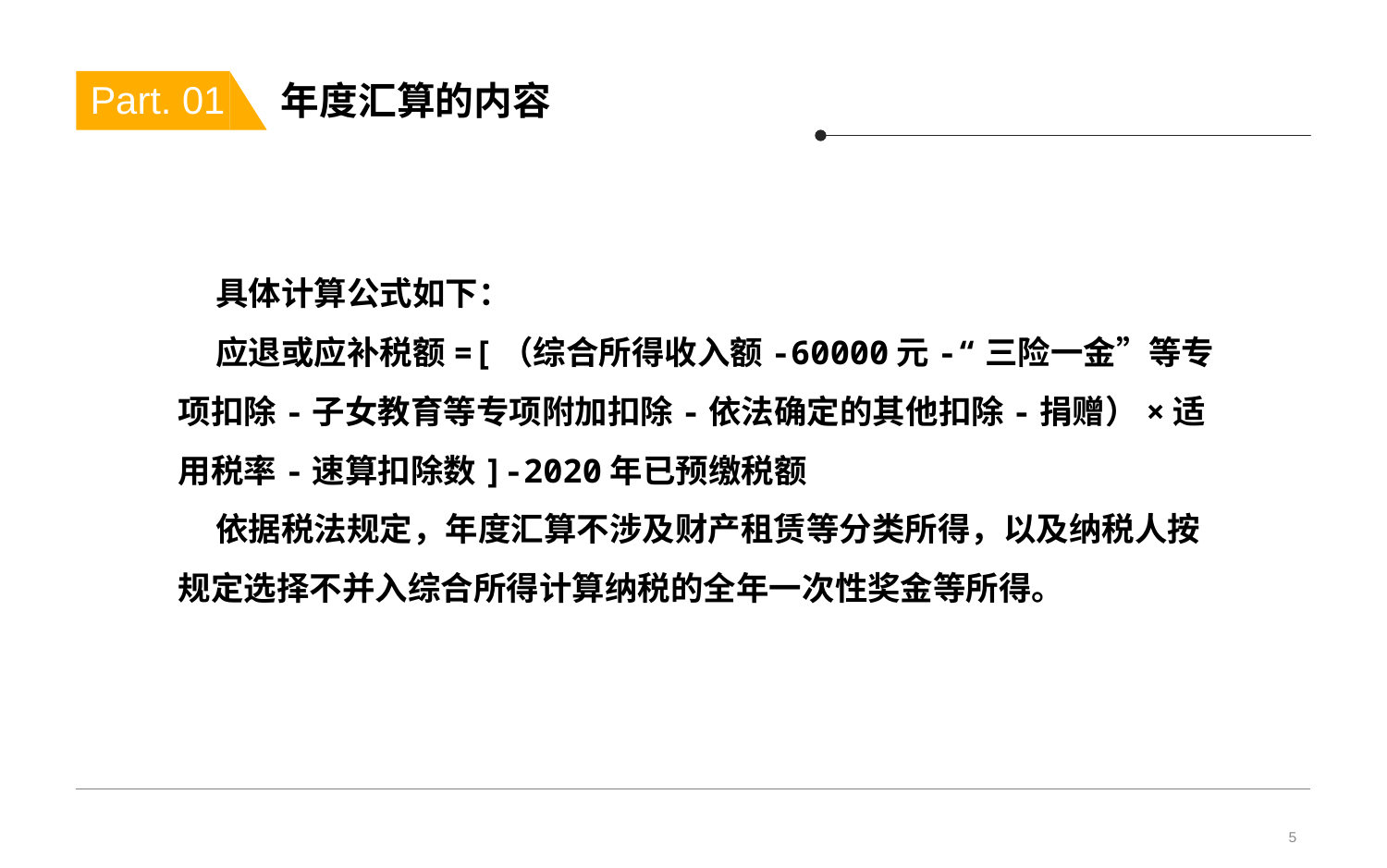

# 年度汇算的内容
Part. 01
    具体计算公式如下：
    应退或应补税额=[（综合所得收入额-60000元-“三险一金”等专项扣除-子女教育等专项附加扣除-依法确定的其他扣除-捐赠）×适用税率-速算扣除数]-2020年已预缴税额
    依据税法规定，年度汇算不涉及财产租赁等分类所得，以及纳税人按规定选择不并入综合所得计算纳税的全年一次性奖金等所得。
5